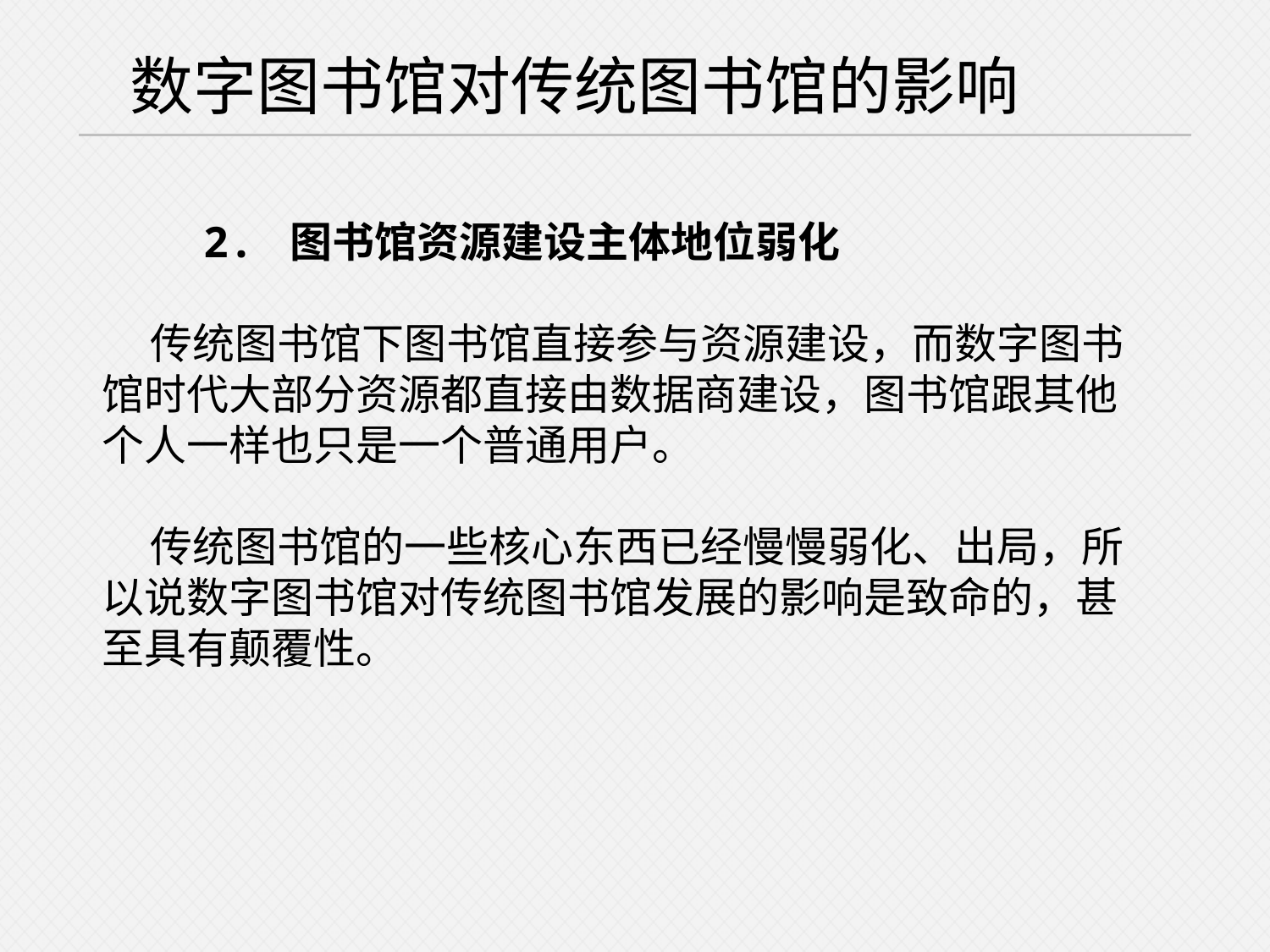

数字图书馆对传统图书馆的影响

    2. 图书馆资源建设主体地位弱化

    传统图书馆下图书馆直接参与资源建设，而数字图书馆时代大部分资源都直接由数据商建设，图书馆跟其他个人一样也只是一个普通用户。

    传统图书馆的一些核心东西已经慢慢弱化、出局，所以说数字图书馆对传统图书馆发展的影响是致命的，甚至具有颠覆性。